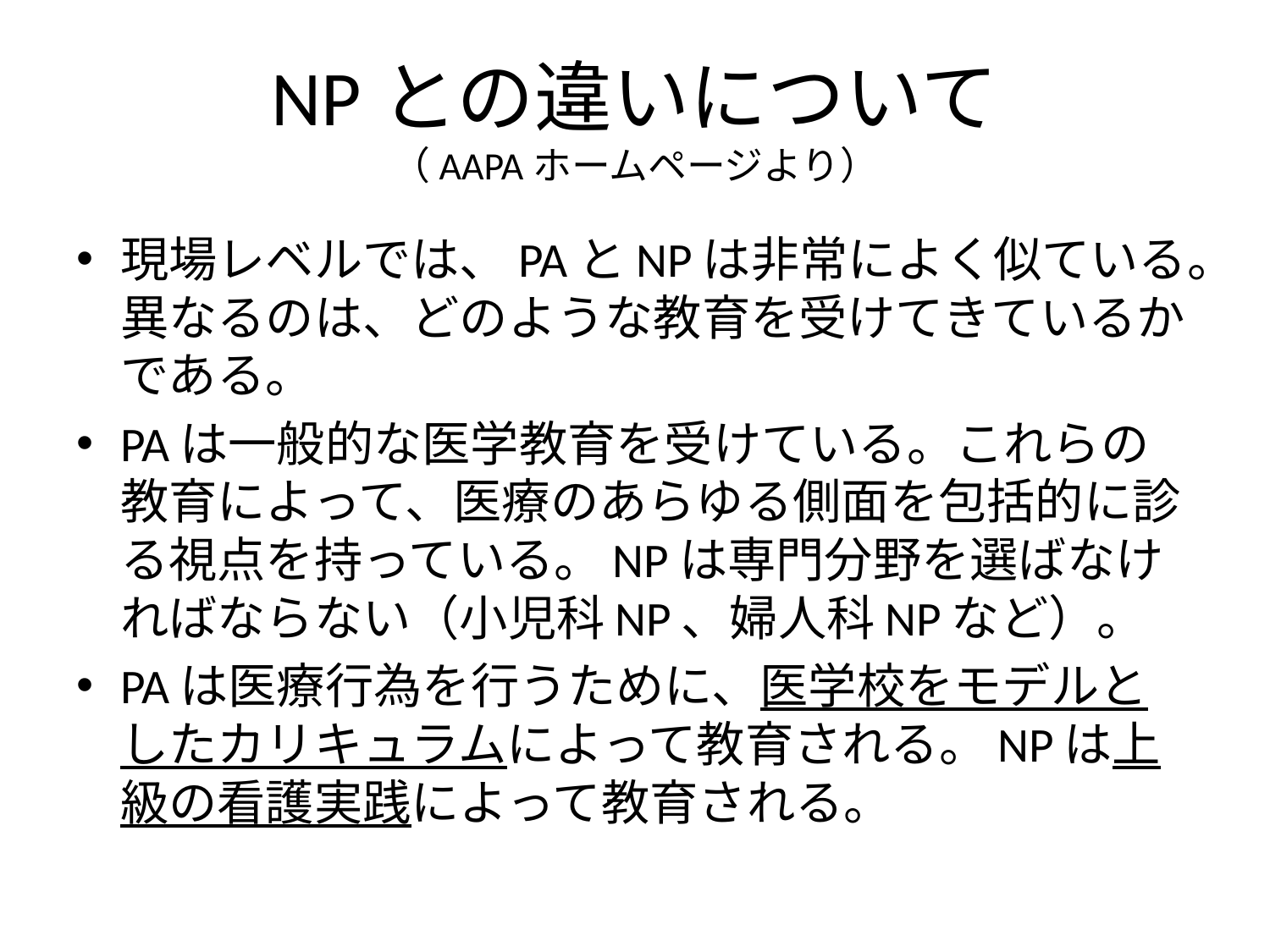

# NPとの違いについて （AAPAホームページより）
現場レベルでは、PAとNPは非常によく似ている。異なるのは、どのような教育を受けてきているかである。
PAは一般的な医学教育を受けている。これらの教育によって、医療のあらゆる側面を包括的に診る視点を持っている。NPは専門分野を選ばなければならない（小児科NP、婦人科NPなど）。
PAは医療行為を行うために、医学校をモデルとしたカリキュラムによって教育される。NPは上級の看護実践によって教育される。